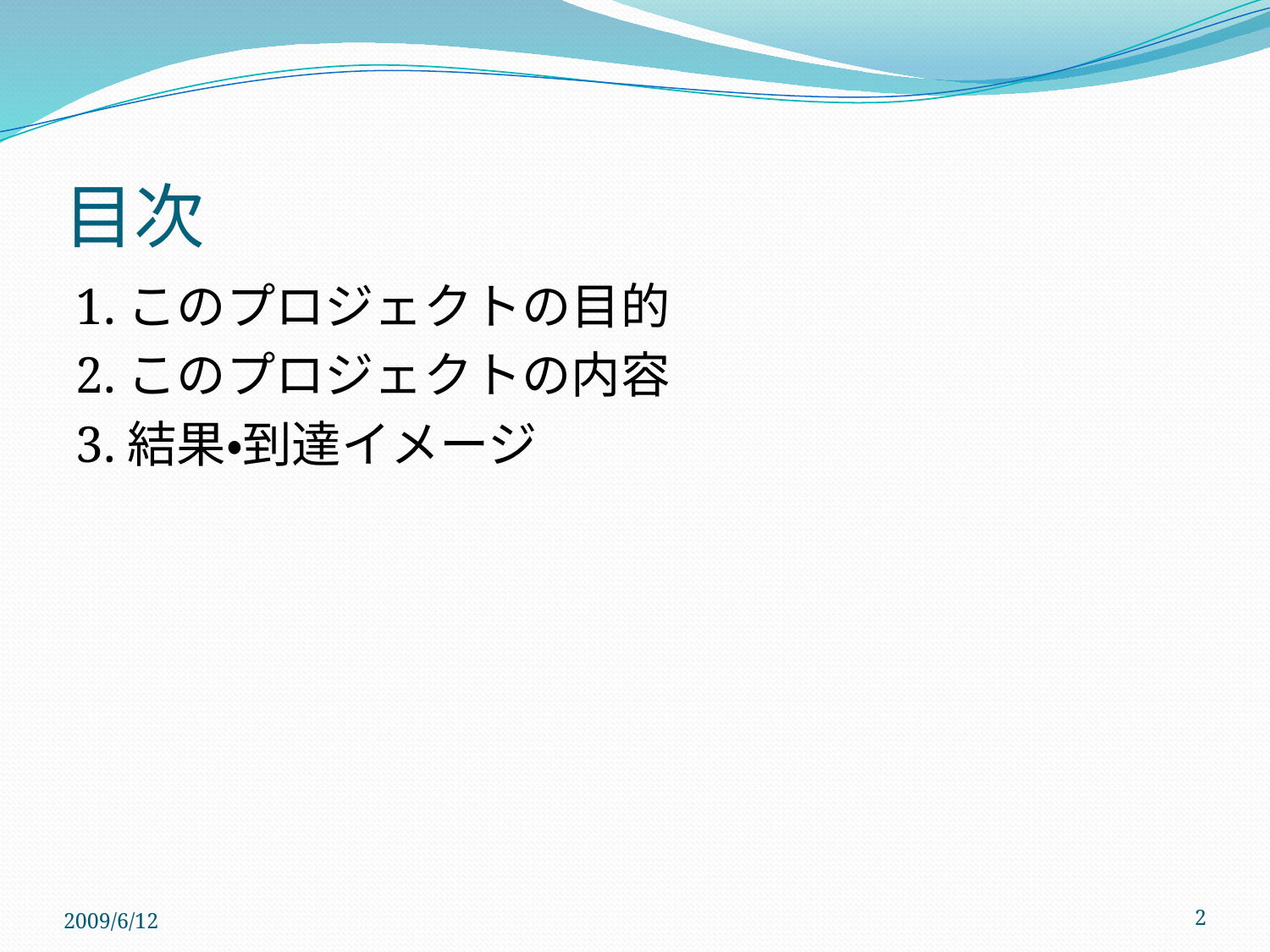

# 目次
1.このプロジェクトの目的
2.このプロジェクトの内容
3.結果・到達イメージ
2009/6/12
2